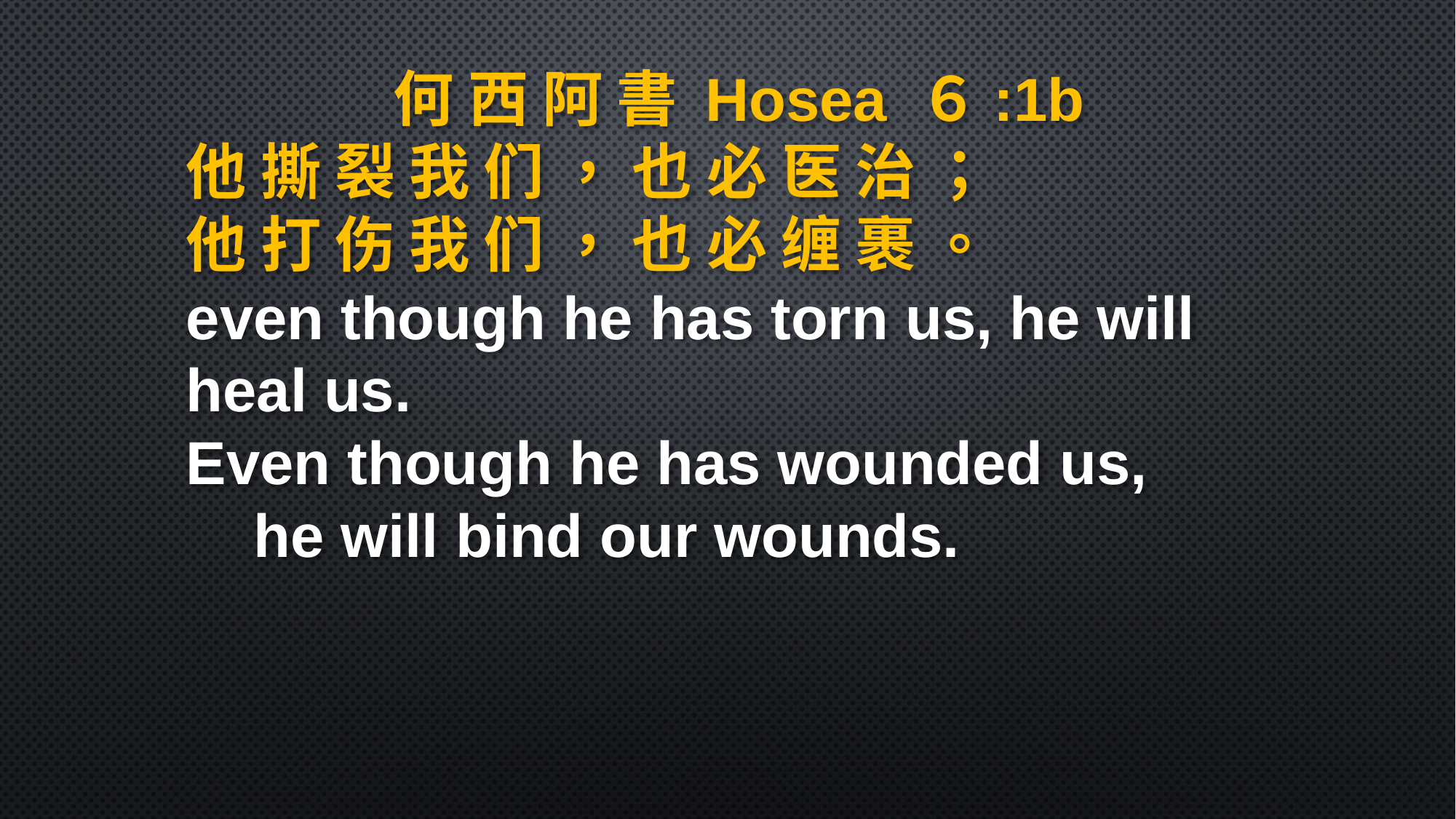

何 西 阿 書 Hosea ６:1b
他 撕 裂 我 们 ， 也 必 医 治 ；
他 打 伤 我 们 ， 也 必 缠 裹 。
even though he has torn us, he will heal us.
Even though he has wounded us,
    he will bind our wounds.